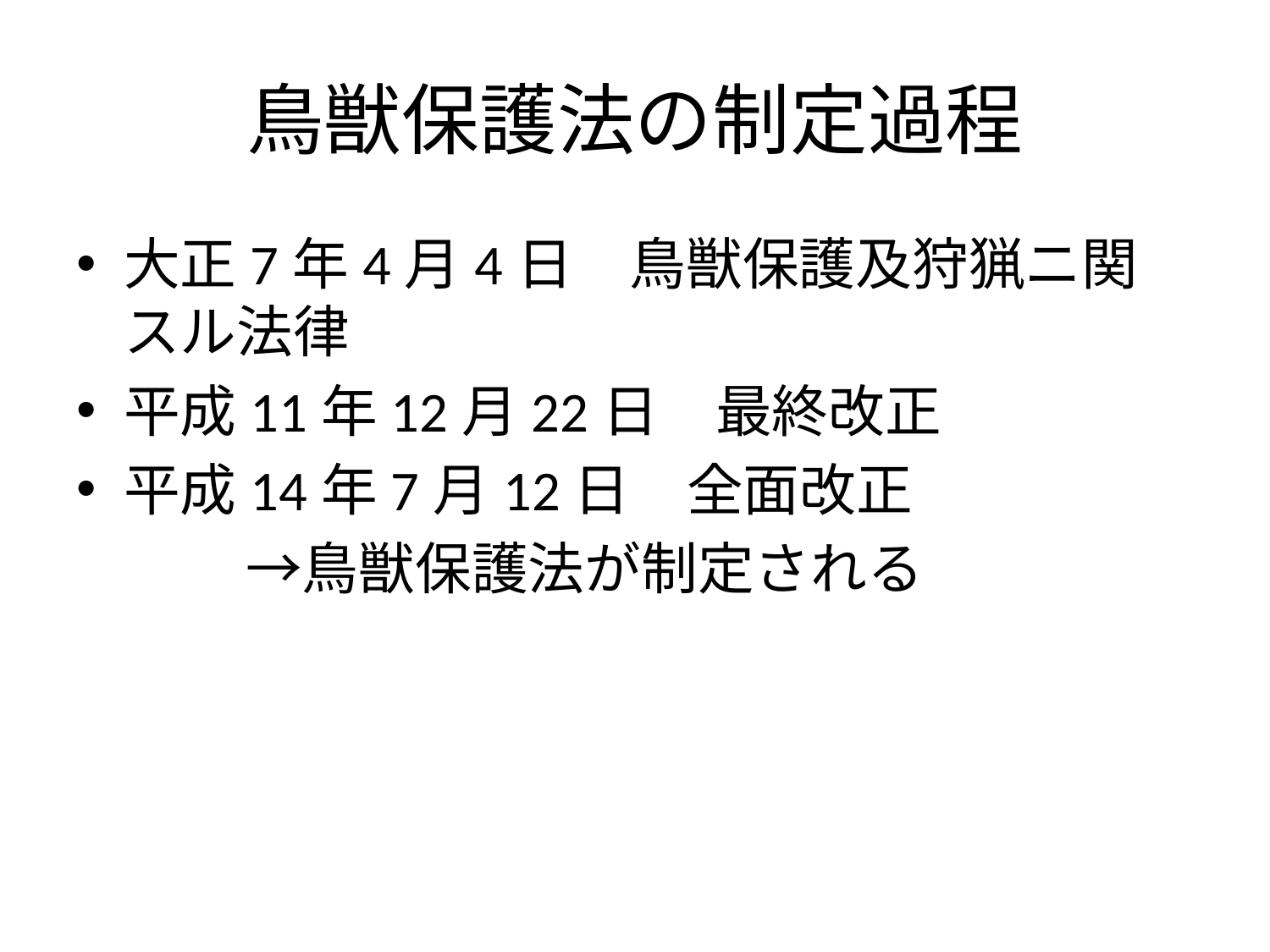

# 鳥獣保護法の制定過程
大正7年4月4日　鳥獣保護及狩猟ニ関スル法律
平成11年12月22日　最終改正
平成14年7月12日　全面改正
　　　→鳥獣保護法が制定される